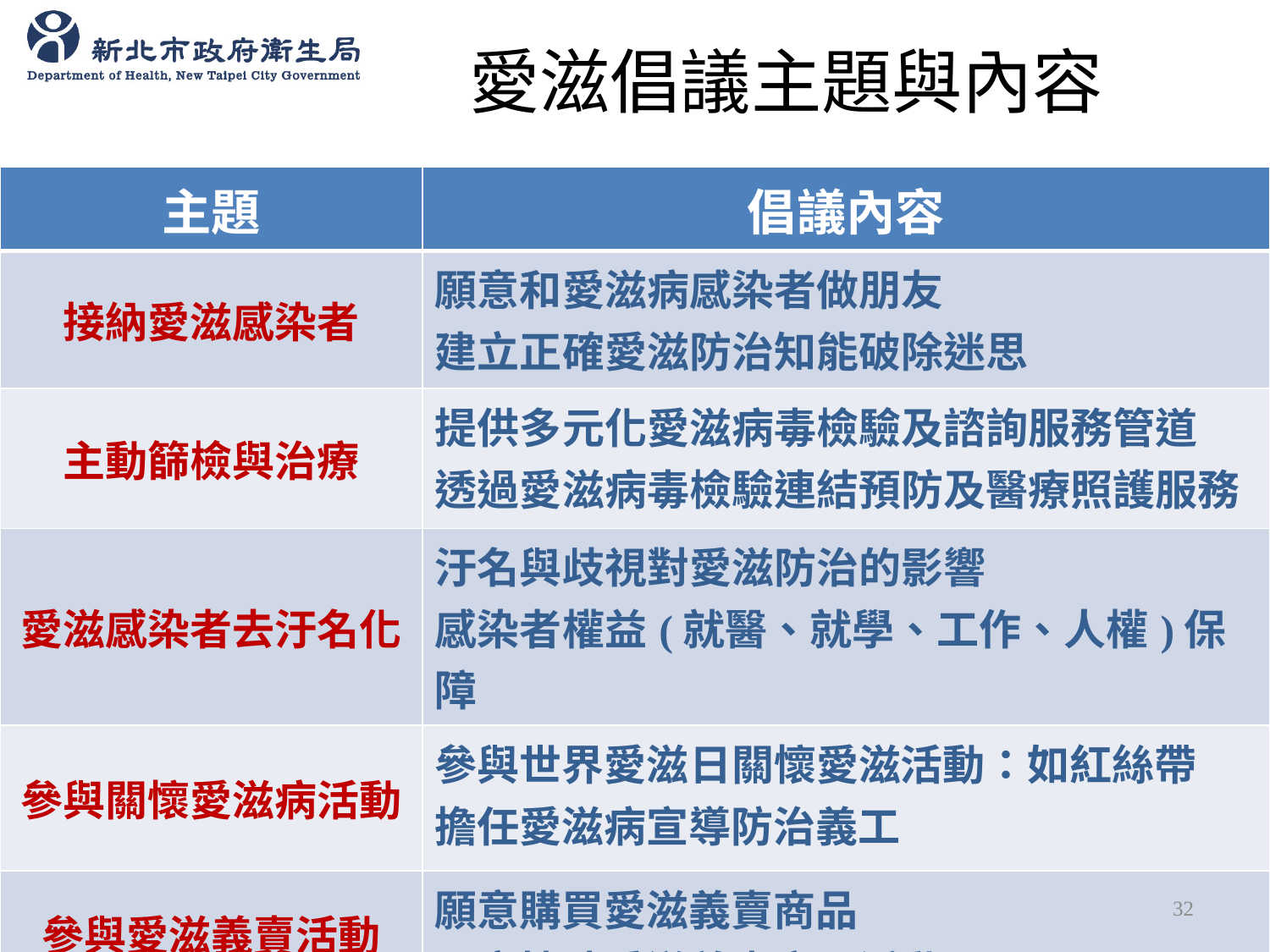

# 愛滋倡議主題與內容
| 主題 | 倡議內容 |
| --- | --- |
| 接納愛滋感染者 | 願意和愛滋病感染者做朋友 建立正確愛滋防治知能破除迷思 |
| 主動篩檢與治療 | 提供多元化愛滋病毒檢驗及諮詢服務管道 透過愛滋病毒檢驗連結預防及醫療照護服務 |
| 愛滋感染者去汙名化 | 汙名與歧視對愛滋防治的影響 感染者權益(就醫、就學、工作、人權)保障 |
| 參與關懷愛滋病活動 | 參與世界愛滋日關懷愛滋活動：如紅絲帶 擔任愛滋病宣導防治義工 |
| 參與愛滋義賣活動 | 願意購買愛滋義賣商品 願意協助愛滋義賣商品活動 |
32